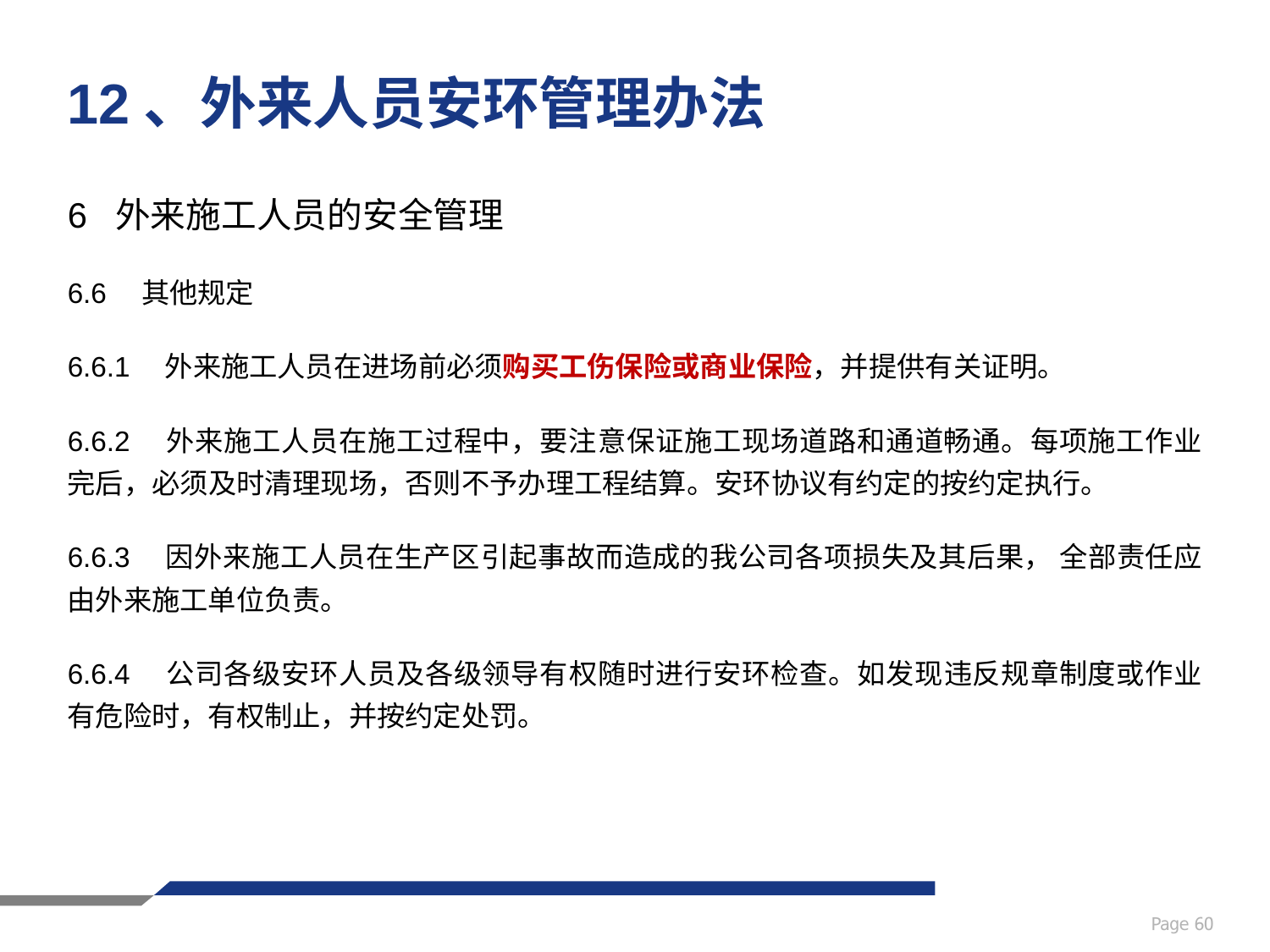

# 12、外来人员安环管理办法
6  外来施工人员的安全管理
6.6　其他规定
6.6.1　外来施工人员在进场前必须购买工伤保险或商业保险，并提供有关证明。
6.6.2　外来施工人员在施工过程中，要注意保证施工现场道路和通道畅通。每项施工作业完后，必须及时清理现场，否则不予办理工程结算。安环协议有约定的按约定执行。
6.6.3　因外来施工人员在生产区引起事故而造成的我公司各项损失及其后果， 全部责任应由外来施工单位负责。
6.6.4　公司各级安环人员及各级领导有权随时进行安环检查。如发现违反规章制度或作业有危险时，有权制止，并按约定处罚。
Page 60